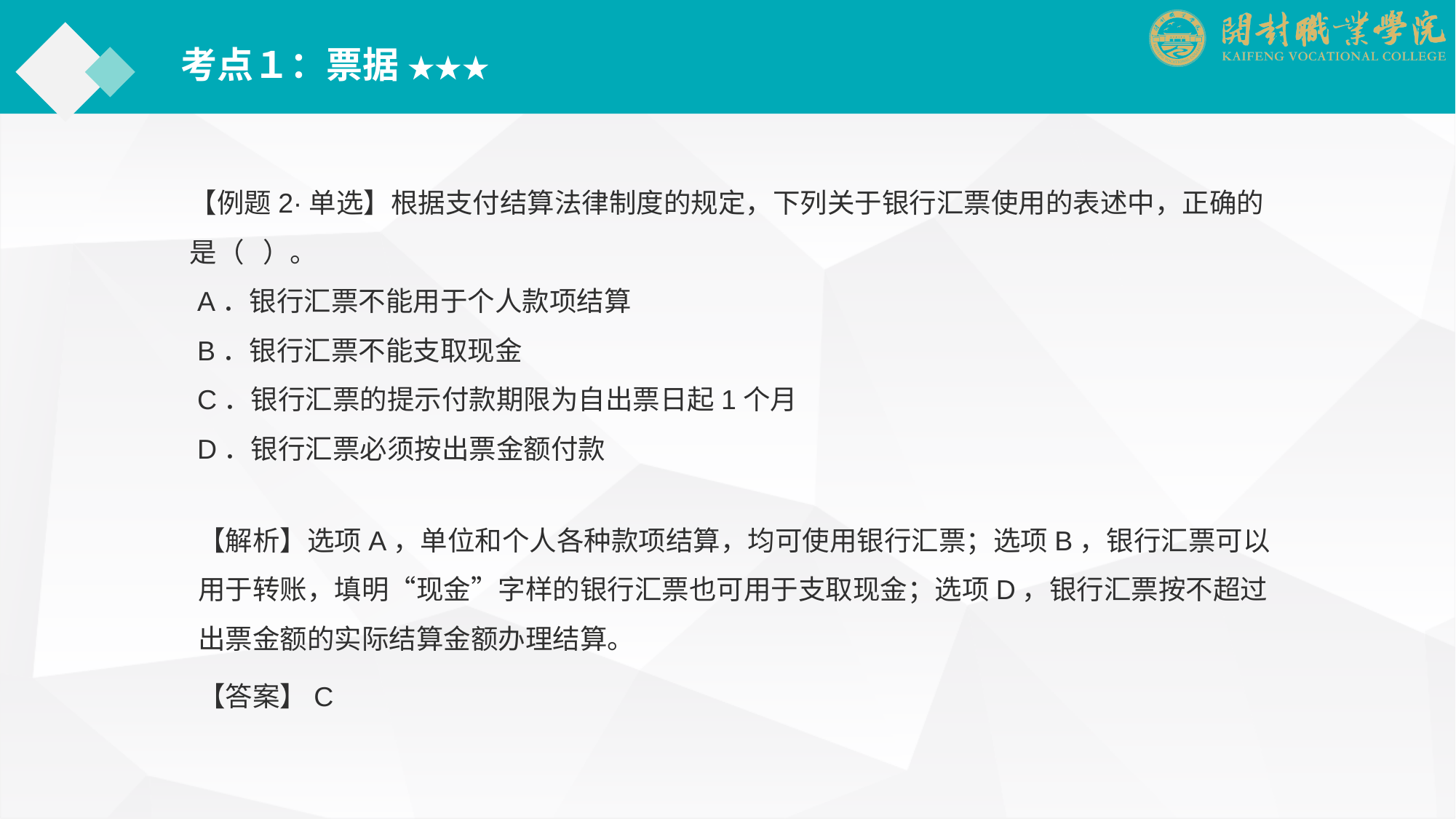

考点１：票据 ★★★
【例题2·单选】根据支付结算法律制度的规定，下列关于银行汇票使用的表述中，正确的是（   ）。
 A．银行汇票不能用于个人款项结算
 B．银行汇票不能支取现金
 C．银行汇票的提示付款期限为自出票日起1个月
 D．银行汇票必须按出票金额付款
【解析】选项A，单位和个人各种款项结算，均可使用银行汇票；选项B，银行汇票可以用于转账，填明“现金”字样的银行汇票也可用于支取现金；选项D，银行汇票按不超过出票金额的实际结算金额办理结算。
【答案】C